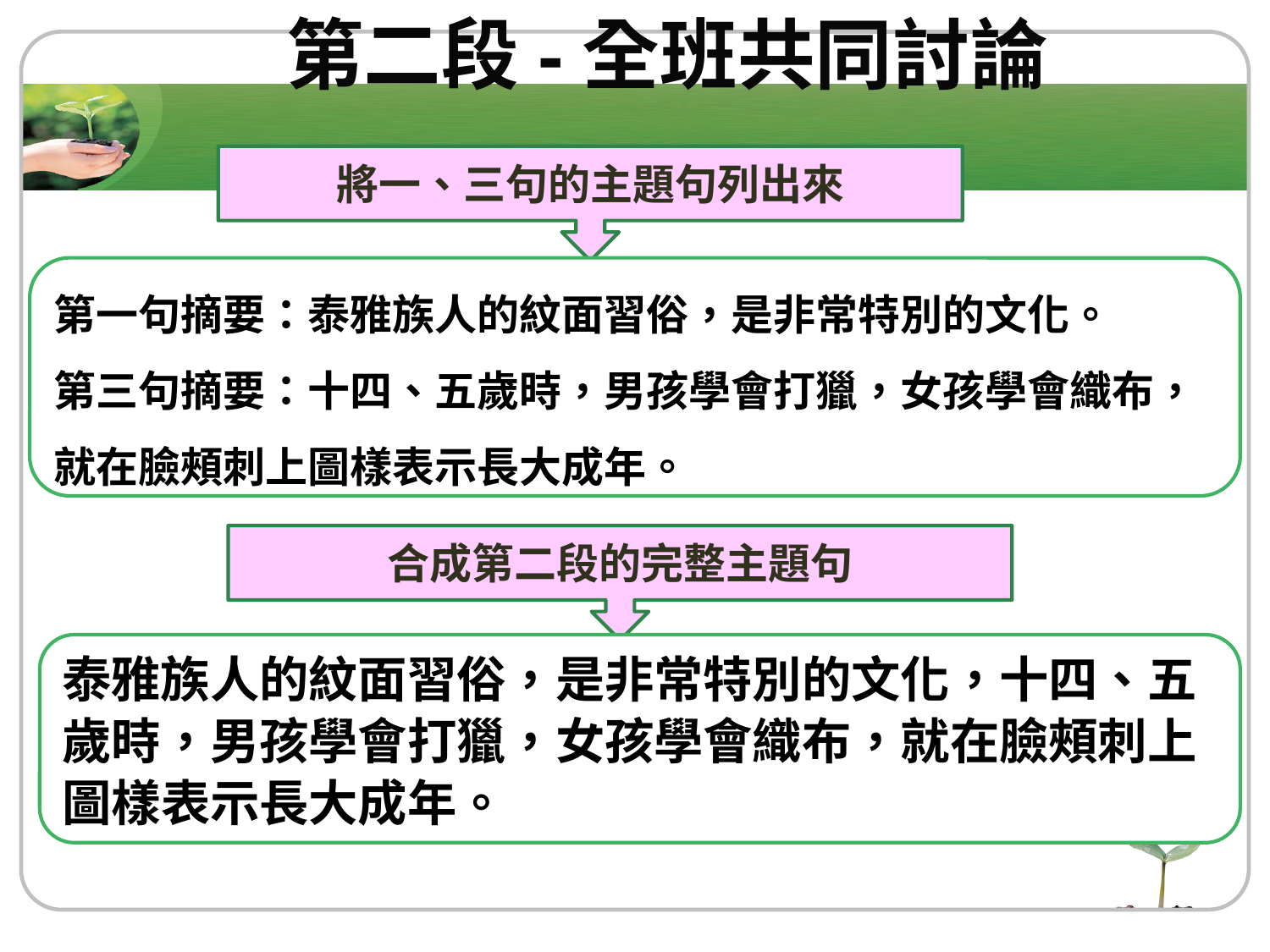

第二段-全班共同討論
將一、三句的主題句列出來
第一句摘要：泰雅族人的紋面習俗，是非常特別的文化。
第三句摘要：十四、五歲時，男孩學會打獵，女孩學會織布，就在臉頰刺上圖樣表示長大成年。
合成第二段的完整主題句
泰雅族人的紋面習俗，是非常特別的文化，十四、五歲時，男孩學會打獵，女孩學會織布，就在臉頰刺上圖樣表示長大成年。